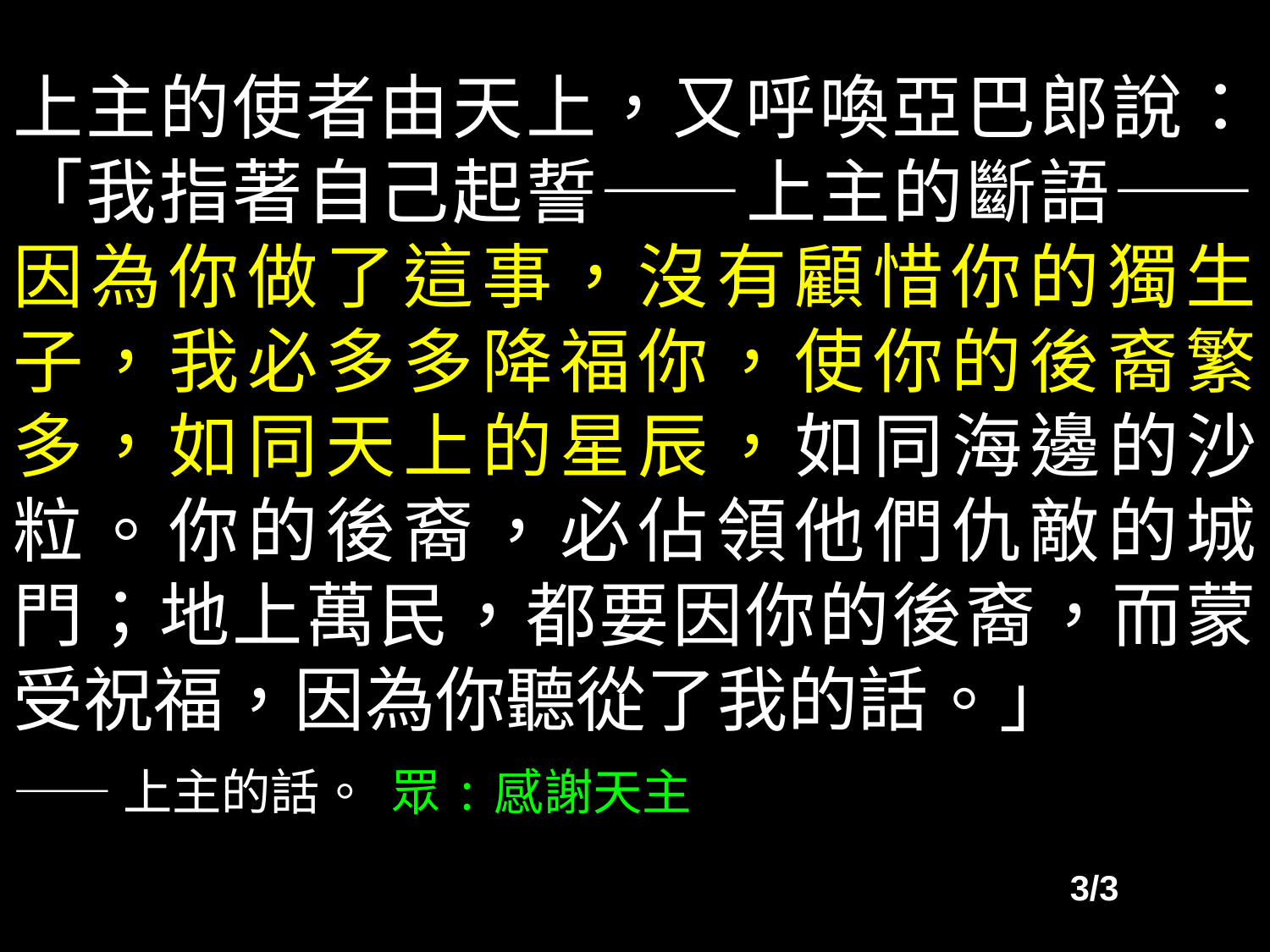

上主的使者由天上，又呼喚亞巴郎說：「我指著自己起誓——上主的斷語——因為你做了這事，沒有顧惜你的獨生子，我必多多降福你，使你的後裔繁多，如同天上的星辰，如同海邊的沙粒。你的後裔，必佔領他們仇敵的城門；地上萬民，都要因你的後裔，而蒙受祝福，因為你聽從了我的話。」
——上主的話。  眾:感謝天主
3/3